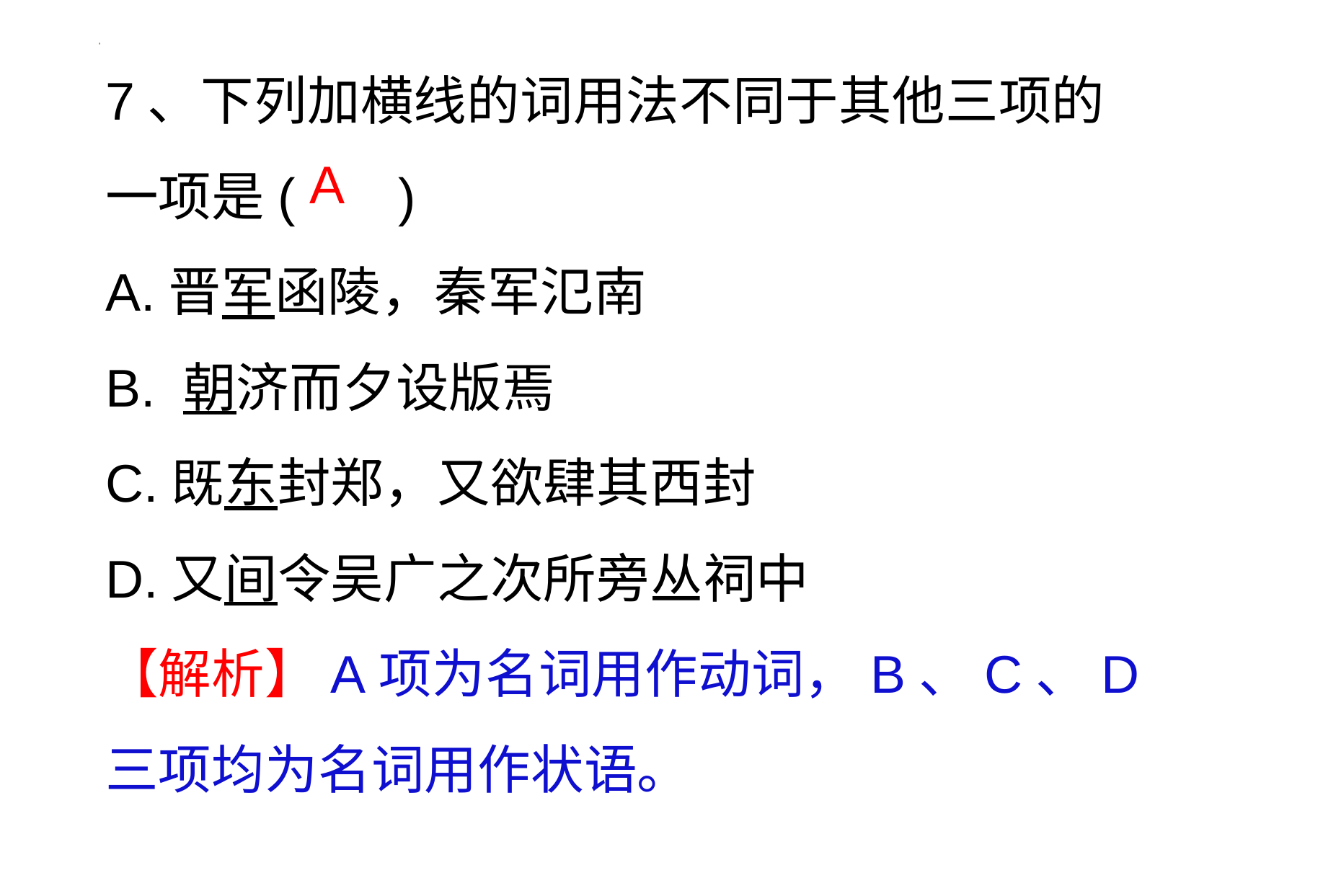

7、下列加横线的词用法不同于其他三项的一项是(       )
A.晋军函陵，秦军氾南
B. 朝济而夕设版焉
C.既东封郑，又欲肆其西封
D.又间令吴广之次所旁丛祠中
【解析】A项为名词用作动词，B、C、D三项均为名词用作状语。
A